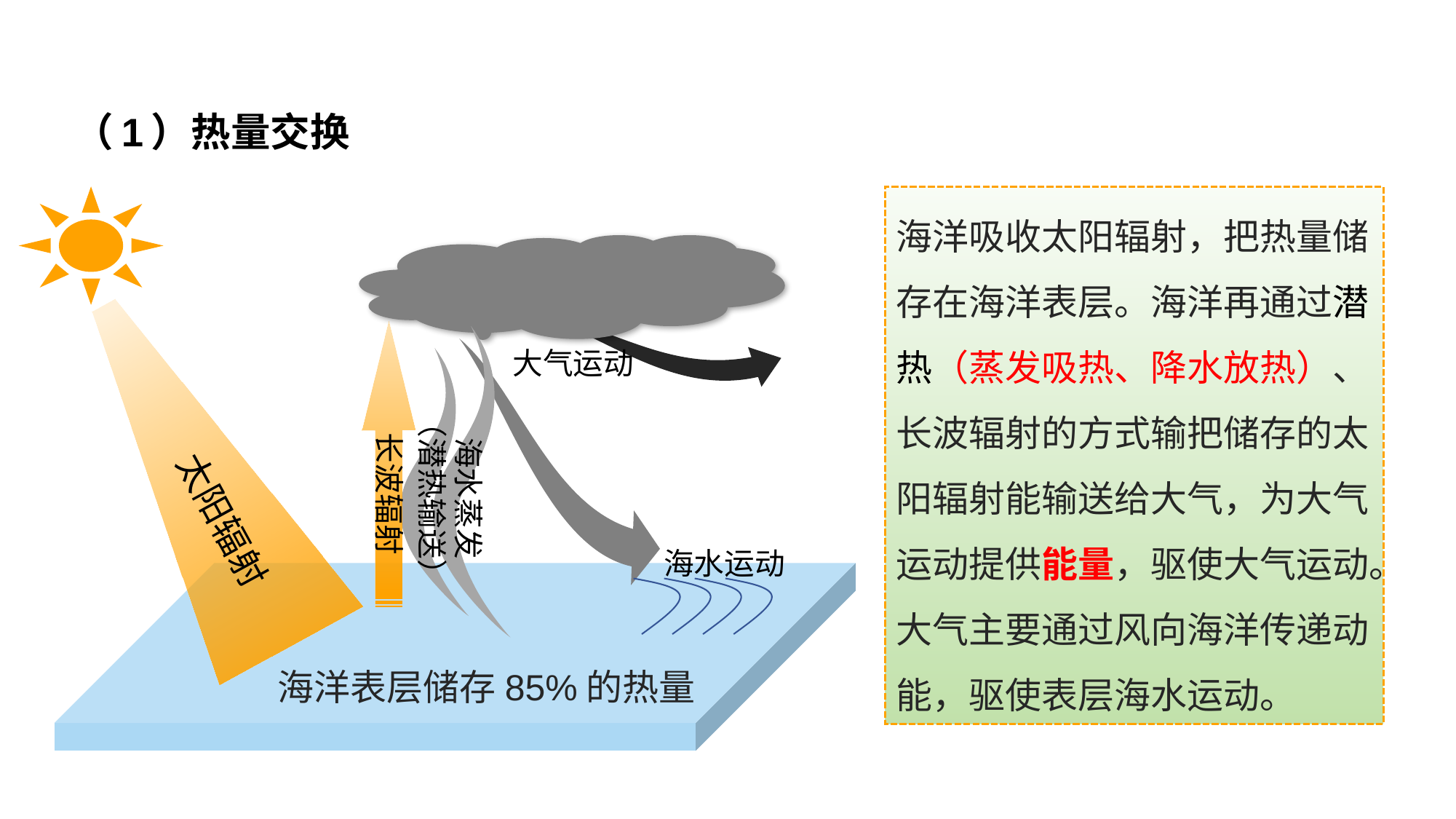

（1）热量交换

海洋吸收太阳辐射，把热量储存在海洋表层。海洋再通过潜热（蒸发吸热、降水放热）、长波辐射的方式输把储存的太阳辐射能输送给大气，为大气运动提供能量，驱使大气运动。
大气主要通过风向海洋传递动能，驱使表层海水运动。

大气运动

海水蒸发
（潜热输送）
长波辐射

太阳辐射
海水运动

海洋表层储存85%的热量